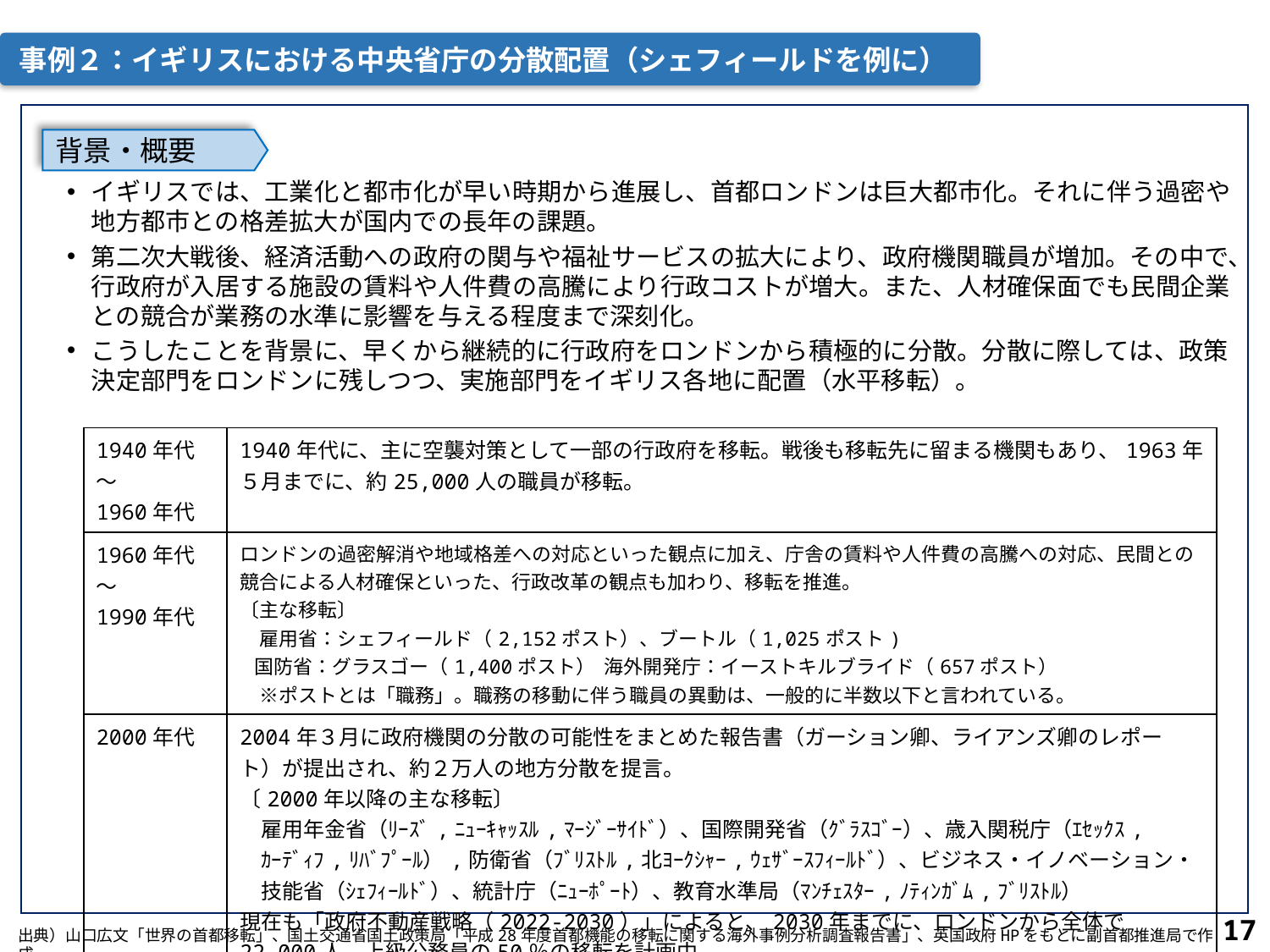

事例２：イギリスにおける中央省庁の分散配置（シェフィールドを例に）

 背景・概要
イギリスでは、工業化と都市化が早い時期から進展し、首都ロンドンは巨大都市化。それに伴う過密や地方都市との格差拡大が国内での長年の課題。
第二次大戦後、経済活動への政府の関与や福祉サービスの拡大により、政府機関職員が増加。その中で、行政府が入居する施設の賃料や人件費の高騰により行政コストが増大。また、人材確保面でも民間企業との競合が業務の水準に影響を与える程度まで深刻化。
こうしたことを背景に、早くから継続的に行政府をロンドンから積極的に分散。分散に際しては、政策決定部門をロンドンに残しつつ、実施部門をイギリス各地に配置（水平移転）。

| 1940年代～ 1960年代 | 1940年代に、主に空襲対策として一部の行政府を移転。戦後も移転先に留まる機関もあり、1963年５月までに、約25,000人の職員が移転。 |
| --- | --- |
| 1960年代～ 1990年代 | ロンドンの過密解消や地域格差への対応といった観点に加え、庁舎の賃料や人件費の高騰への対応、民間との競合による人材確保といった、行政改革の観点も加わり、移転を推進。 〔主な移転〕 　雇用省：シェフィールド（2,152ポスト）、ブートル（1,025ポスト) 国防省：グラスゴー（1,400ポスト） 海外開発庁：イーストキルブライド（657ポスト） 　※ポストとは「職務」。職務の移動に伴う職員の異動は、一般的に半数以下と言われている。 |
| 2000年代 | 2004年３月に政府機関の分散の可能性をまとめた報告書（ガーション卿、ライアンズ卿のレポート）が提出され、約２万人の地方分散を提言。 〔2000年以降の主な移転〕 　雇用年金省（ﾘｰｽﾞ,ﾆｭｰｷｬｯｽﾙ,ﾏｰｼﾞｰｻｲﾄﾞ）、国際開発省（ｸﾞﾗｽｺﾞｰ）、歳入関税庁（ｴｾｯｸｽ, 　ｶｰﾃﾞｨﾌ,ﾘﾊﾞﾌﾟｰﾙ）,防衛省（ﾌﾞﾘｽﾄﾙ,北ﾖｰｸｼｬｰ,ｳｪｻﾞｰｽﾌｨｰﾙﾄﾞ）、ビジネス・イノベーション・ 　技能省（ｼｪﾌｨｰﾙﾄﾞ）、統計庁（ﾆｭｰﾎﾟｰﾄ）、教育水準局（ﾏﾝﾁｪｽﾀｰ,ﾉﾃｨﾝｶﾞﾑ,ﾌﾞﾘｽﾄﾙ） 現在も「政府不動産戦略（2022-2030）」によると、2030年までに、ロンドンから全体で22,000人、上級公務員の50％の移転を計画中。 |
17
出典）山口広文「世界の首都移転」、国土交通省国土政策局「平成28年度首都機能の移転に関する海外事例分析調査報告書」、英国政府HPをもとに副首都推進局で作成